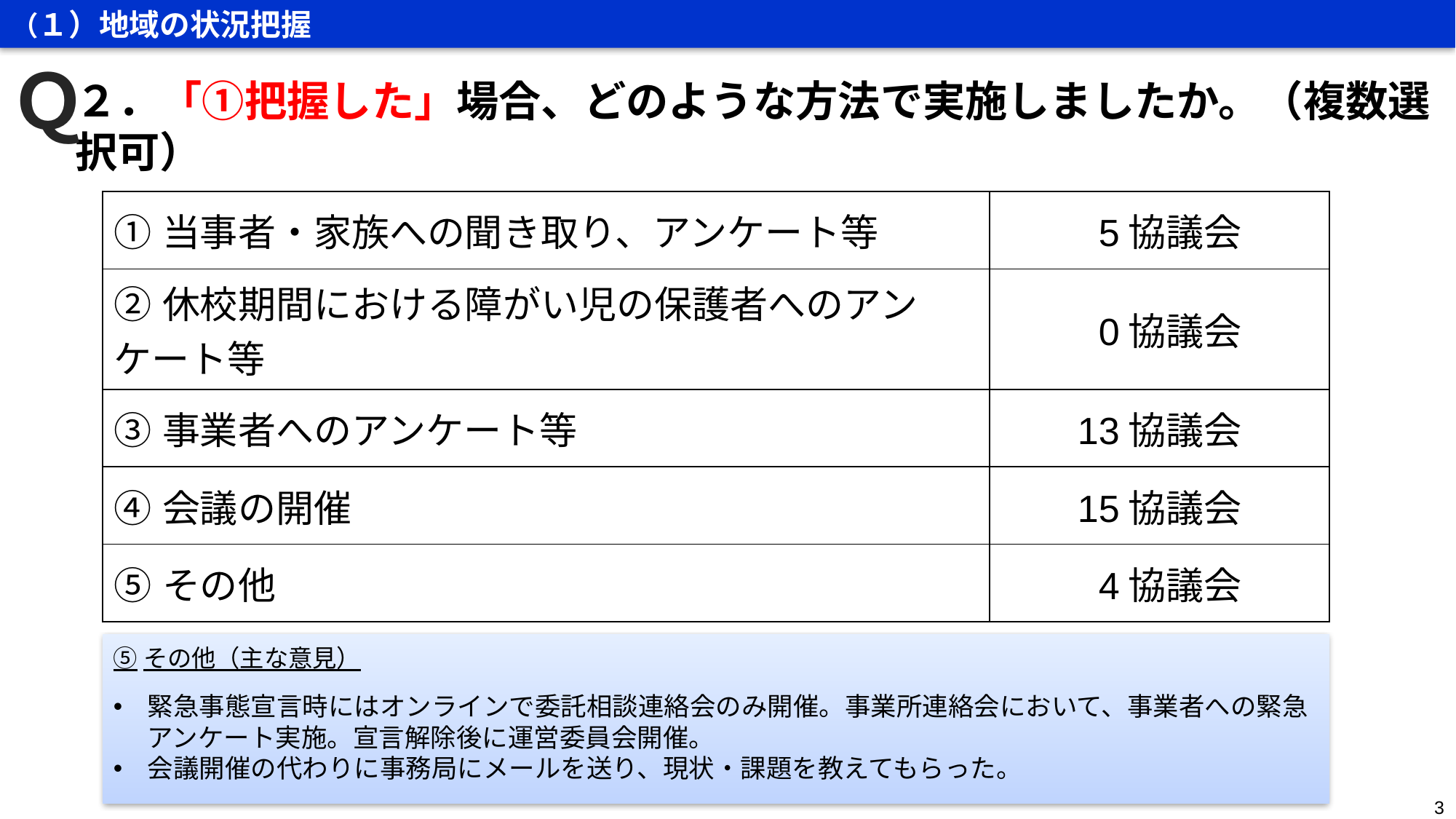

（１）地域の状況把握
Ｑ
２．「①把握した」場合、どのような方法で実施しましたか。（複数選択可）
| ①当事者・家族への聞き取り、アンケート等 | 5協議会 |
| --- | --- |
| ②休校期間における障がい児の保護者へのアンケート等 | 0協議会 |
| ③事業者へのアンケート等 | 13協議会 |
| ④会議の開催 | 15協議会 |
| ⑤その他 | 4協議会 |
⑤その他（主な意見）

緊急事態宣言時にはオンラインで委託相談連絡会のみ開催。事業所連絡会において、事業者への緊急アンケート実施。宣言解除後に運営委員会開催。
会議開催の代わりに事務局にメールを送り、現状・課題を教えてもらった。
3